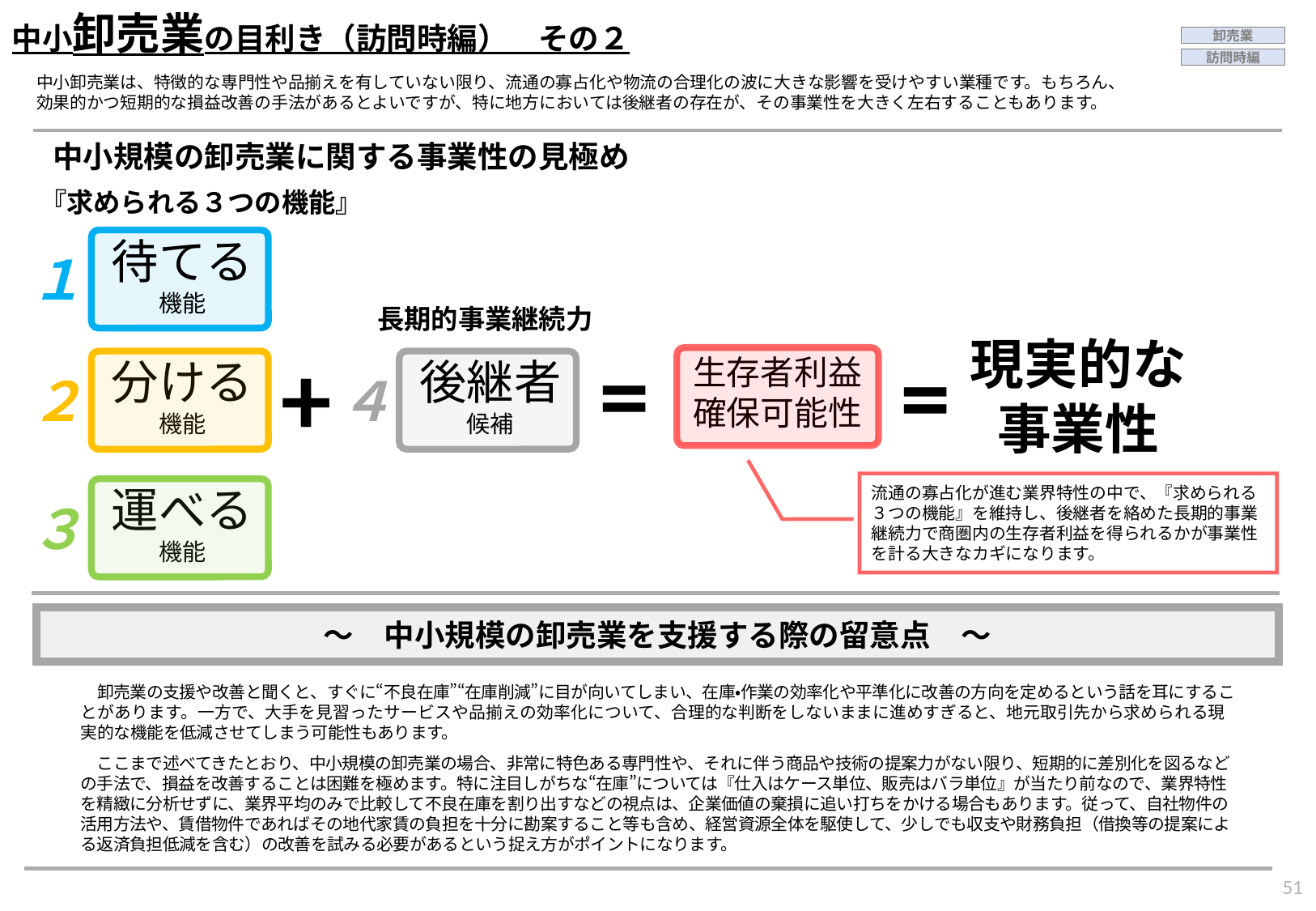

中小卸売業の目利き（訪問時編）　その２
卸売業
訪問時編
中小卸売業は、特徴的な専門性や品揃えを有していない限り、流通の寡占化や物流の合理化の波に大きな影響を受けやすい業種です。もちろん、効果的かつ短期的な損益改善の手法があるとよいですが、特に地方においては後継者の存在が、その事業性を大きく左右することもあります。
中小規模の卸売業に関する事業性の見極め
『求められる３つの機能』
待てる
機能
１

=
+
生存者利益
確保可能性

分ける
機能
２

後継者
候補
４

流通の寡占化が進む業界特性の中で、『求められる３つの機能』を維持し、後継者を絡めた長期的事業継続力で商圏内の生存者利益を得られるかが事業性を計る大きなカギになります。
運べる
機能
３

長期的事業継続力
現実的な
事業性
=
～　中小規模の卸売業を支援する際の留意点　～
　卸売業の支援や改善と聞くと、すぐに“不良在庫”“在庫削減”に目が向いてしまい、在庫・作業の効率化や平準化に改善の方向を定めるという話を耳にすることがあります。一方で、大手を見習ったサービスや品揃えの効率化について、合理的な判断をしないままに進めすぎると、地元取引先から求められる現実的な機能を低減させてしまう可能性もあります。
　ここまで述べてきたとおり、中小規模の卸売業の場合、非常に特色ある専門性や、それに伴う商品や技術の提案力がない限り、短期的に差別化を図るなどの手法で、損益を改善することは困難を極めます。特に注目しがちな“在庫”については『仕入はケース単位、販売はバラ単位』が当たり前なので、業界特性を精緻に分析せずに、業界平均のみで比較して不良在庫を割り出すなどの視点は、企業価値の棄損に追い打ちをかける場合もあります。従って、自社物件の活用方法や、賃借物件であればその地代家賃の負担を十分に勘案すること等も含め、経営資源全体を駆使して、少しでも収支や財務負担（借換等の提案による返済負担低減を含む）の改善を試みる必要があるという捉え方がポイントになります。
51